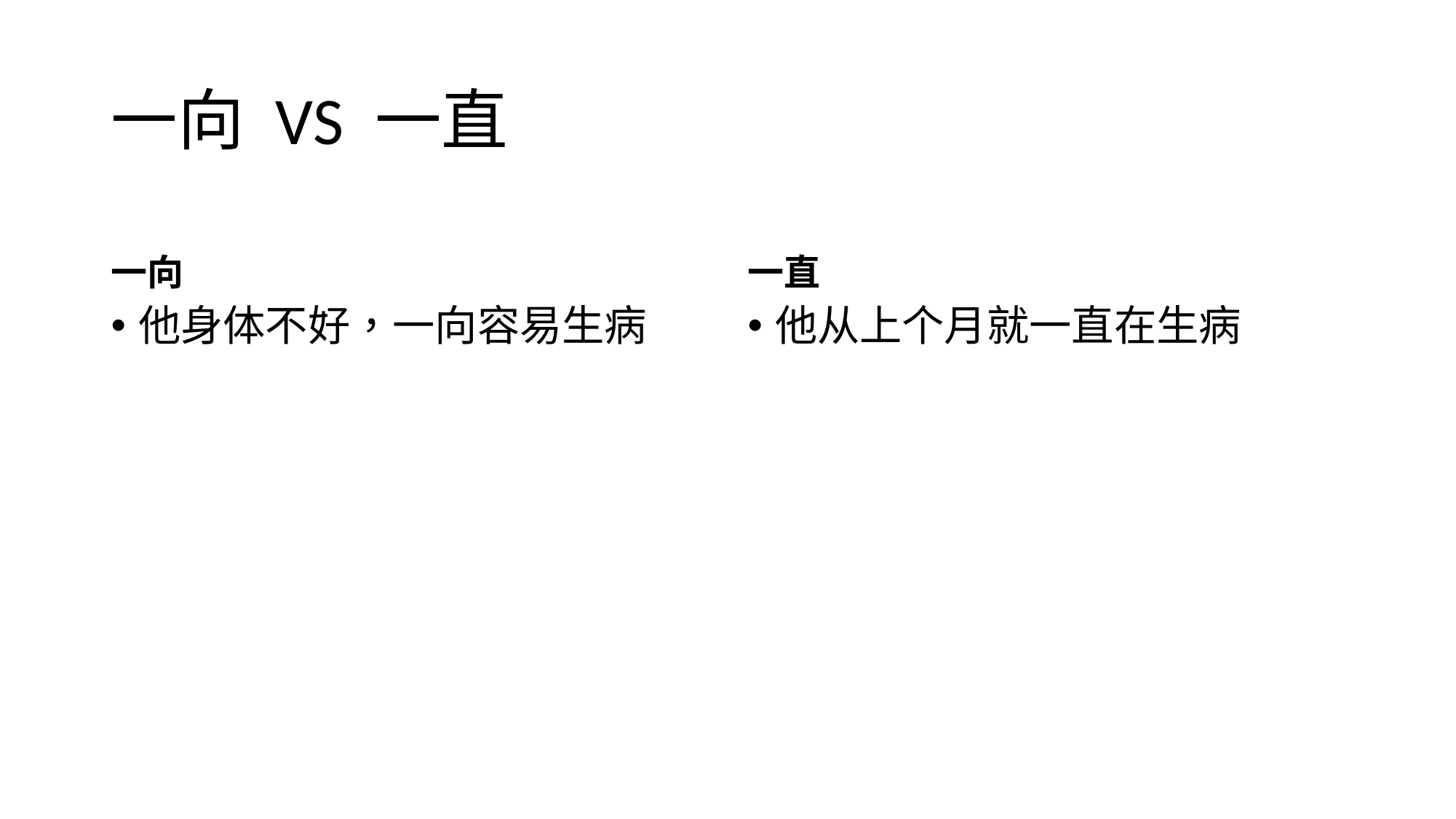

# 一向 VS 一直
一向
一直
他身体不好，一向容易生病

他从上个月就一直在生病